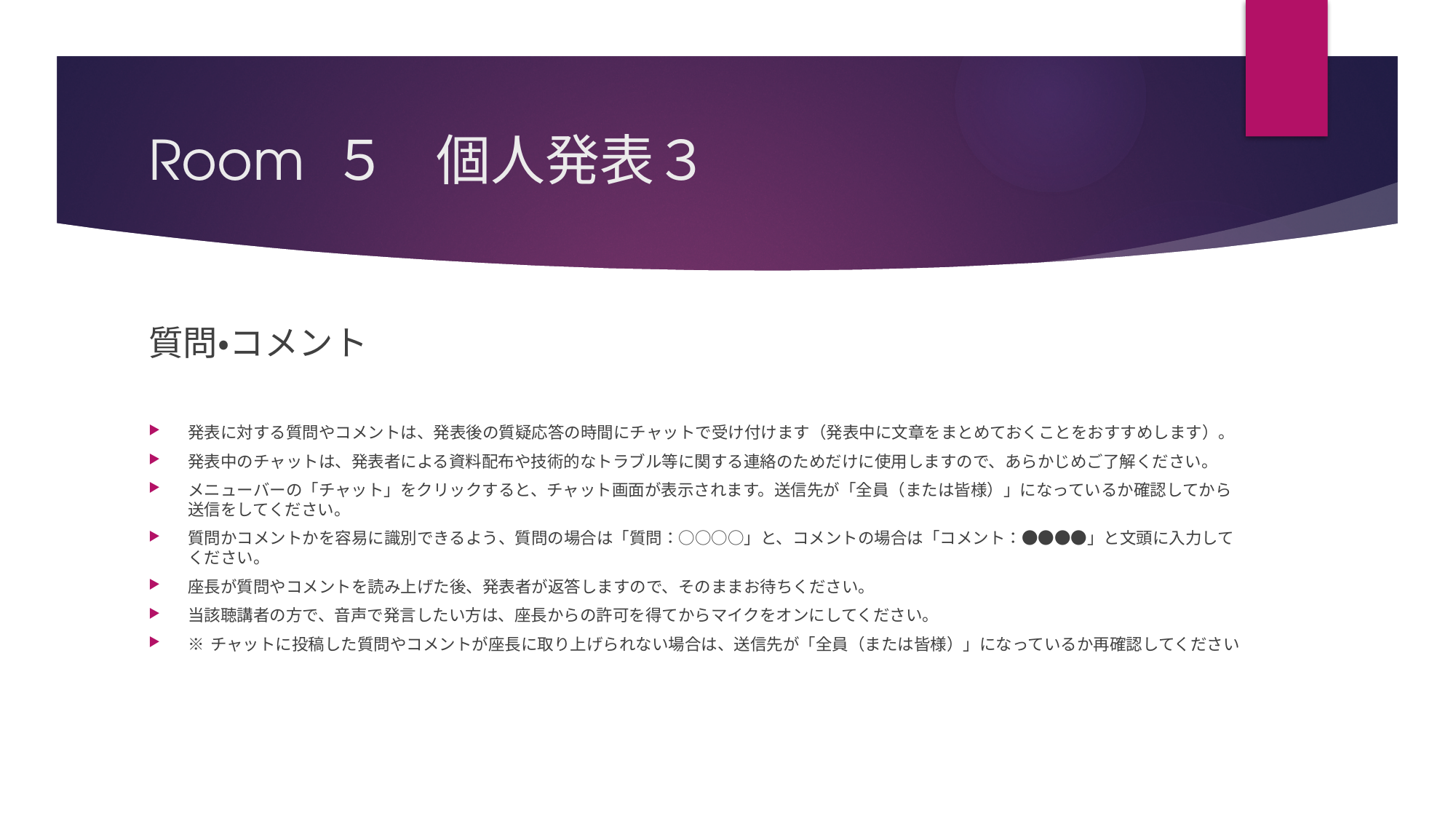

# Room ５    個人発表３
質問・コメント

発表に対する質問やコメントは、発表後の質疑応答の時間にチャットで受け付けます（発表中に文章をまとめておくことをおすすめします）。
発表中のチャットは、発表者による資料配布や技術的なトラブル等に関する連絡のためだけに使用しますので、あらかじめご了解ください。
メニューバーの「チャット」をクリックすると、チャット画面が表示されます。送信先が「全員（または皆様）」になっているか確認してから送信をしてください。
質問かコメントかを容易に識別できるよう、質問の場合は「質問：○○○○」と、コメントの場合は「コメント：●●●●」と文頭に入力してください。
座長が質問やコメントを読み上げた後、発表者が返答しますので、そのままお待ちください。
当該聴講者の方で、音声で発言したい方は、座長からの許可を得てからマイクをオンにしてください。
※ チャットに投稿した質問やコメントが座長に取り上げられない場合は、送信先が「全員（または皆様）」になっているか再確認してください